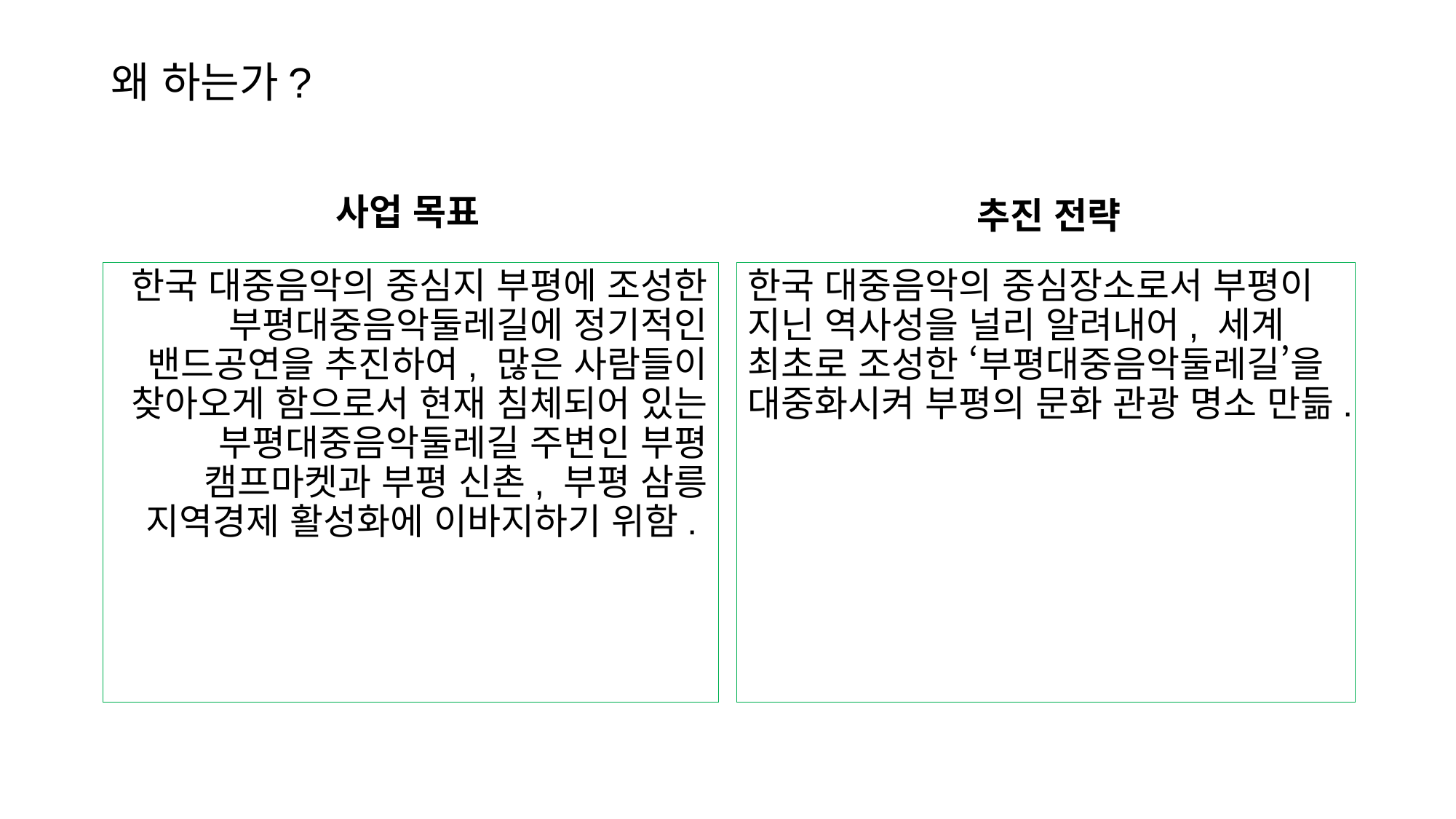

# 왜 하는가?
사업 목표
추진 전략
한국 대중음악의 중심지 부평에 조성한 부평대중음악둘레길에 정기적인 밴드공연을 추진하여, 많은 사람들이 찾아오게 함으로서 현재 침체되어 있는 부평대중음악둘레길 주변인 부평 캠프마켓과 부평 신촌, 부평 삼릉 지역경제 활성화에 이바지하기 위함.
한국 대중음악의 중심장소로서 부평이 지닌 역사성을 널리 알려내어, 세계 최초로 조성한 ‘부평대중음악둘레길’을 대중화시켜 부평의 문화 관광 명소 만듦.